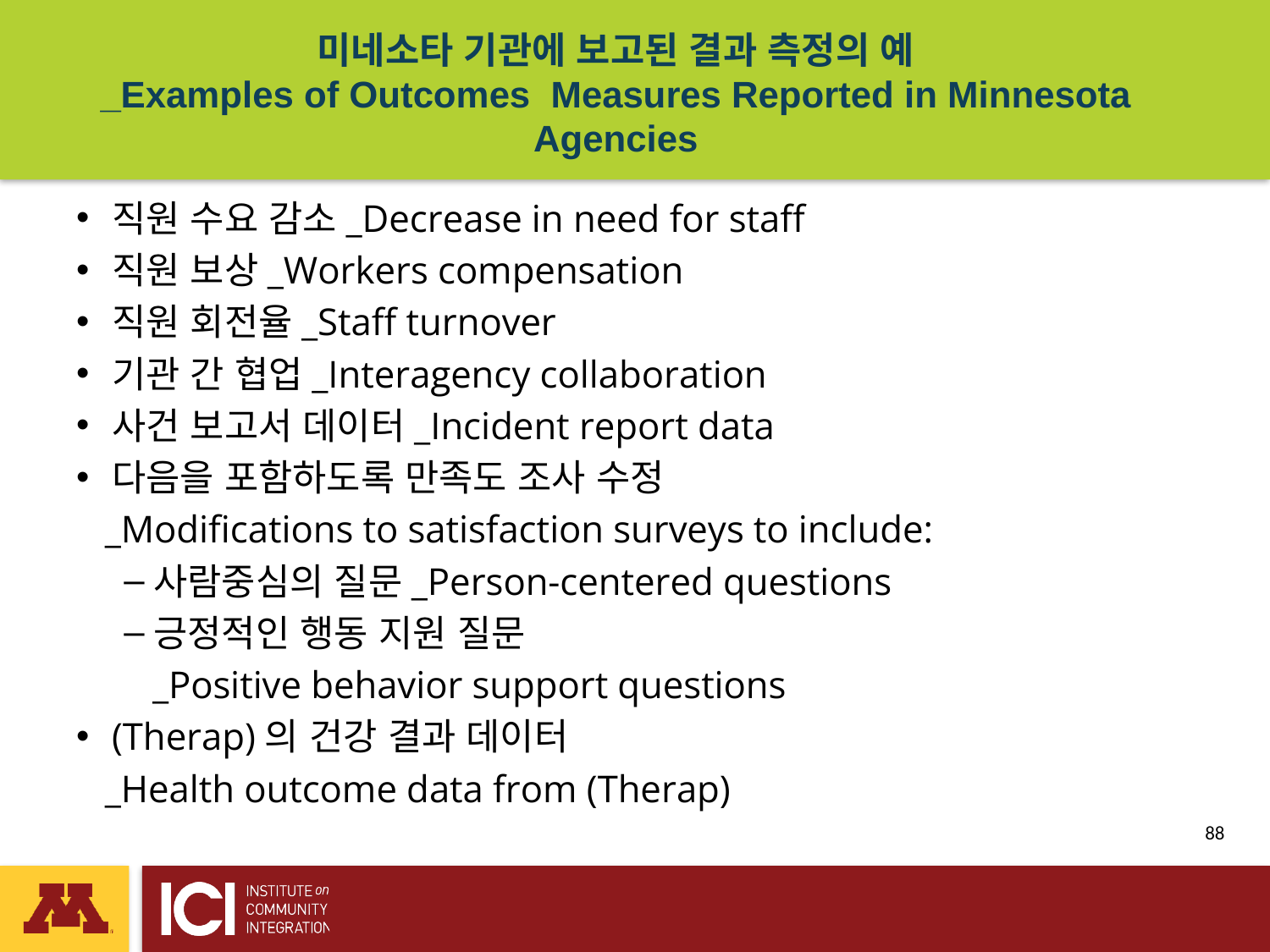

# 미네소타 기관에 보고된 결과 측정의 예 _Examples of Outcomes  Measures Reported in Minnesota Agencies
직원 수요 감소_Decrease in need for staff
직원 보상_Workers compensation
직원 회전율_Staff turnover
기관 간 협업_Interagency collaboration
사건 보고서 데이터_Incident report data
다음을 포함하도록 만족도 조사 수정
   _Modifications to satisfaction surveys to include:
사람중심의 질문_Person-centered questions
긍정적인 행동 지원 질문
   _Positive behavior support questions
(Therap)의 건강 결과 데이터
   _Health outcome data from (Therap)
                                                                                                                                                                                                                                                                     88